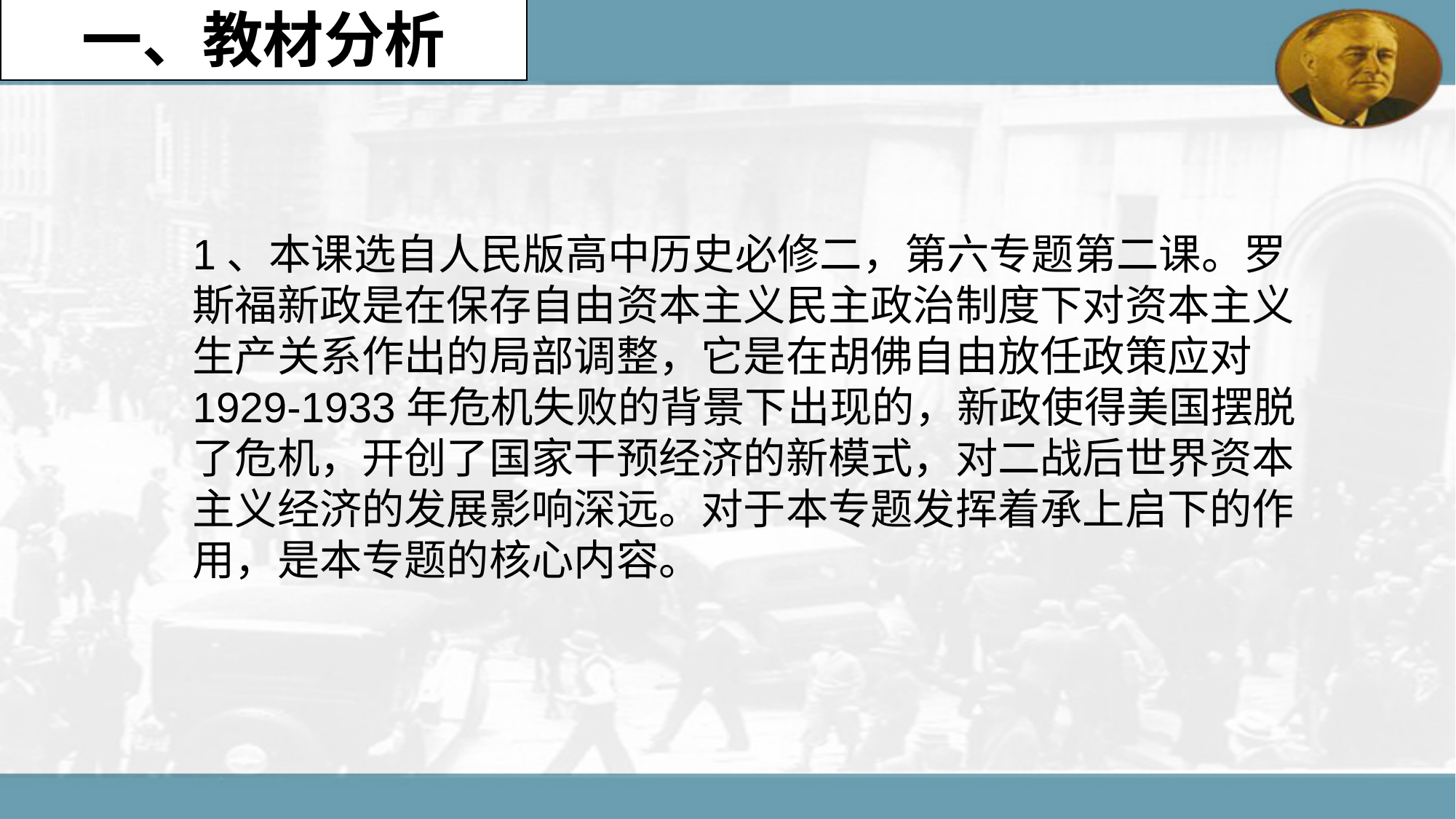

一、教材分析
1、本课选自人民版高中历史必修二，第六专题第二课。罗斯福新政是在保存自由资本主义民主政治制度下对资本主义生产关系作出的局部调整，它是在胡佛自由放任政策应对1929-1933年危机失败的背景下出现的，新政使得美国摆脱了危机，开创了国家干预经济的新模式，对二战后世界资本主义经济的发展影响深远。对于本专题发挥着承上启下的作用，是本专题的核心内容。